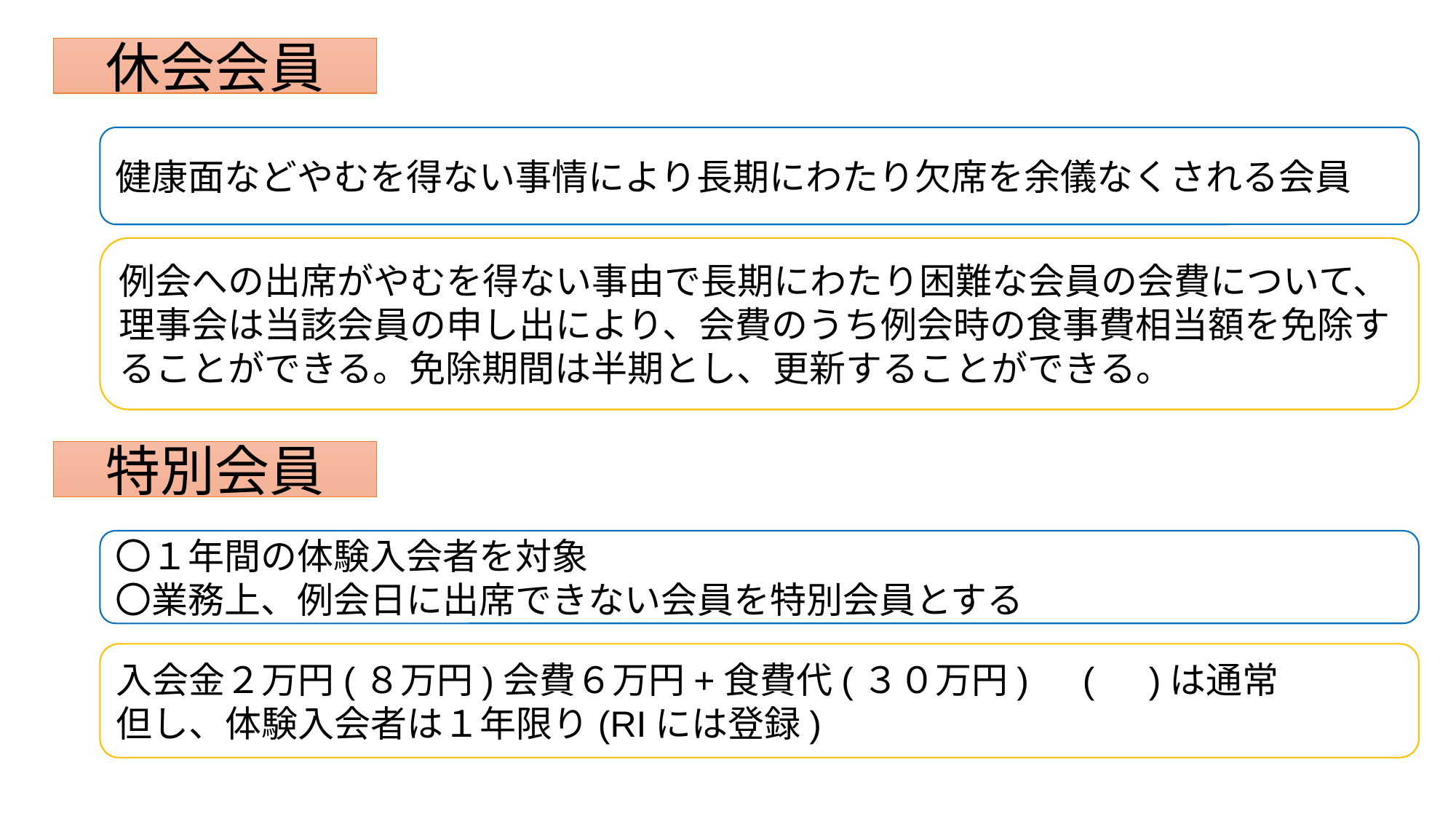

休会会員
健康面などやむを得ない事情により長期にわたり欠席を余儀なくされる会員
例会への出席がやむを得ない事由で長期にわたり困難な会員の会費について、理事会は当該会員の申し出により、会費のうち例会時の食事費相当額を免除することができる。免除期間は半期とし、更新することができる。
特別会員
〇１年間の体験入会者を対象
〇業務上、例会日に出席できない会員を特別会員とする
入会金２万円(８万円)会費６万円+食費代(３０万円)　(　)は通常
但し、体験入会者は１年限り(RIには登録)